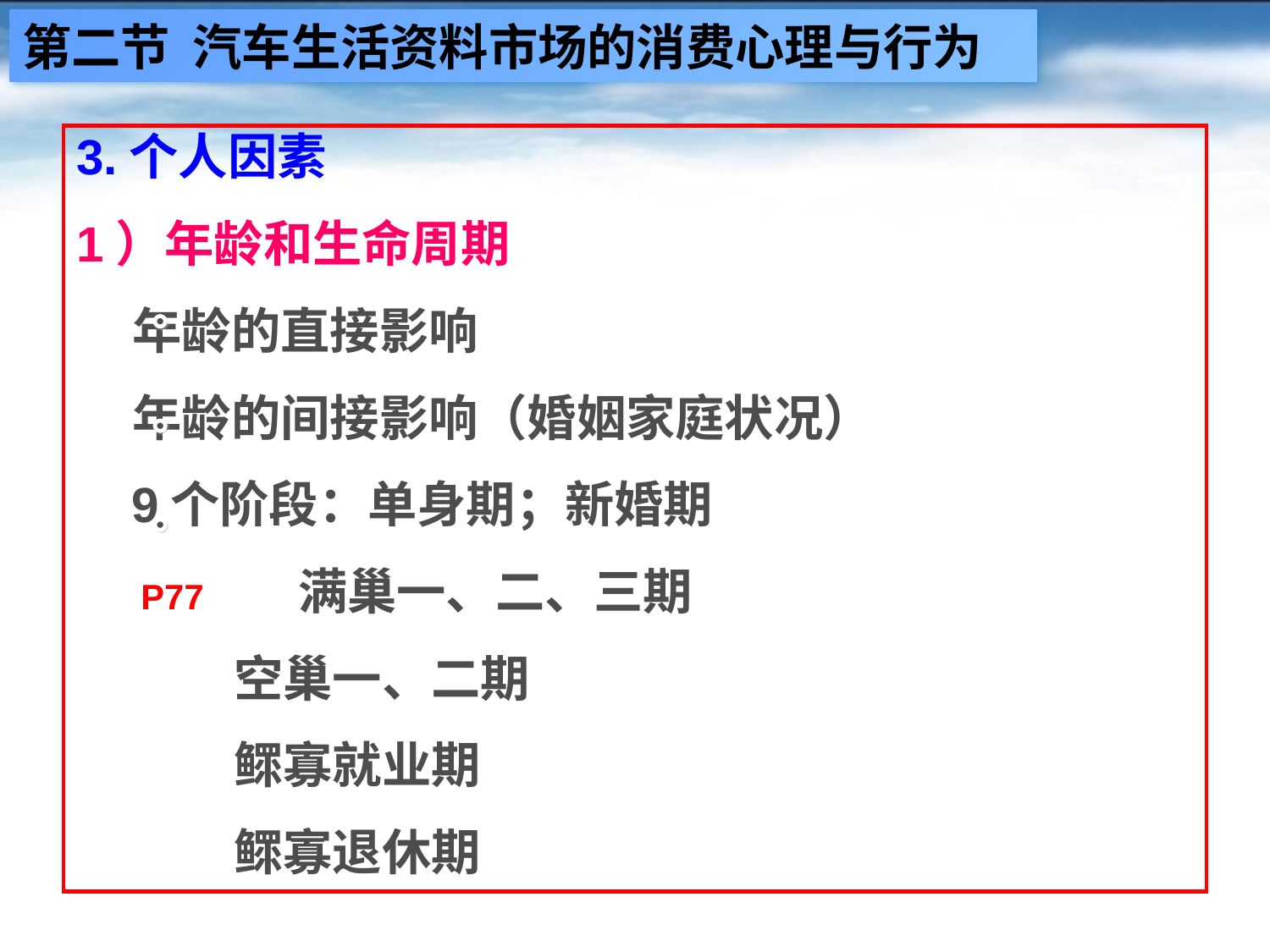

第二节  汽车生活资料市场的消费心理与行为
3.个人因素
1）年龄和生命周期
    年龄的直接影响
    年龄的间接影响（婚姻家庭状况）
    9个阶段：单身期；新婚期
     P77      满巢一、二、三期
             空巢一、二期
             鳏寡就业期
             鳏寡退休期